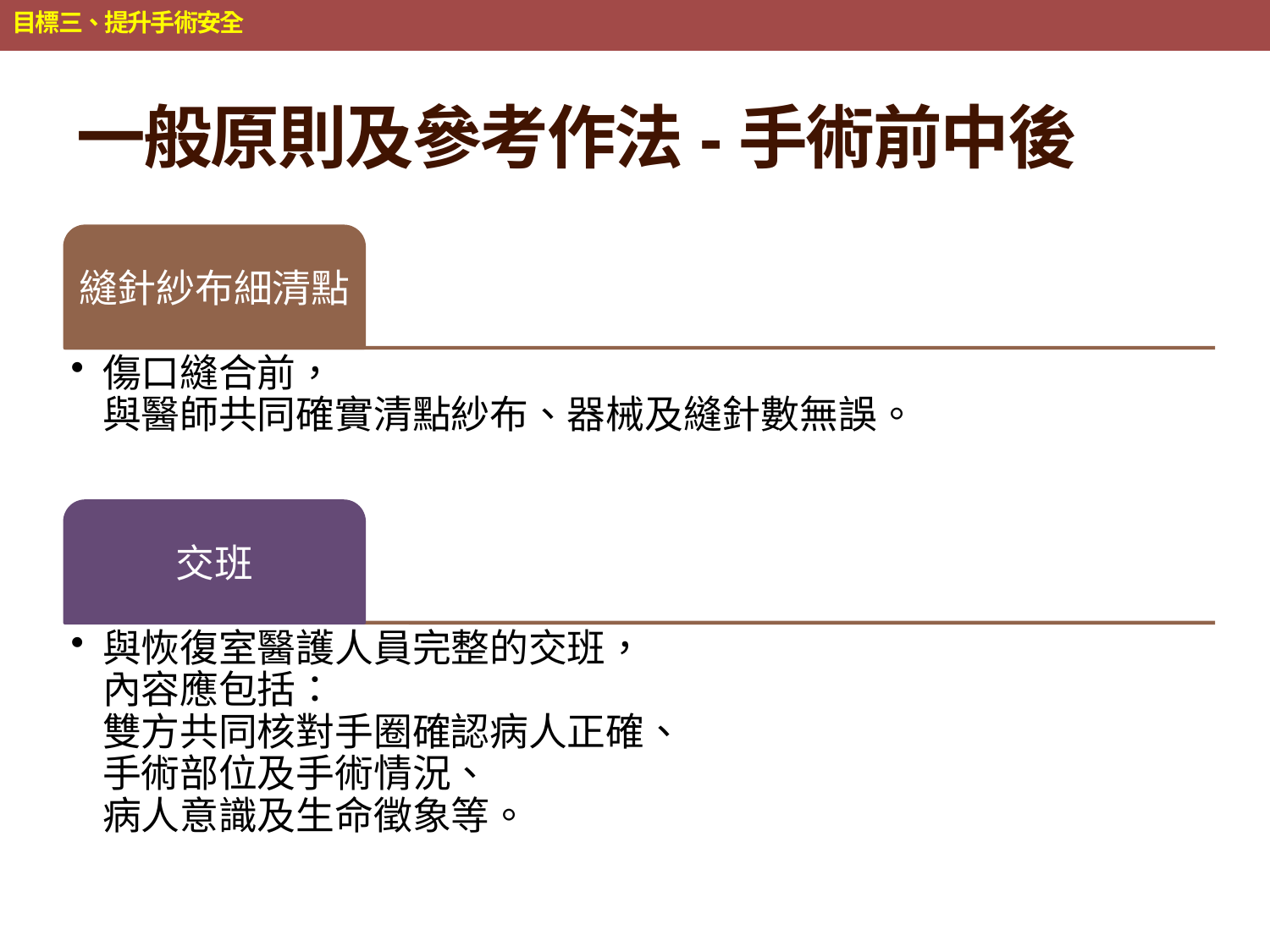

目標三、提升手術安全
# 一般原則及參考作法-手術前中後

縫針紗布細清點
傷口縫合前，
與醫師共同確實清點紗布、器械及縫針數無誤。

交班
與恢復室醫護人員完整的交班，
內容應包括：
雙方共同核對手圈確認病人正確、
手術部位及手術情況、
病人意識及生命徵象等。